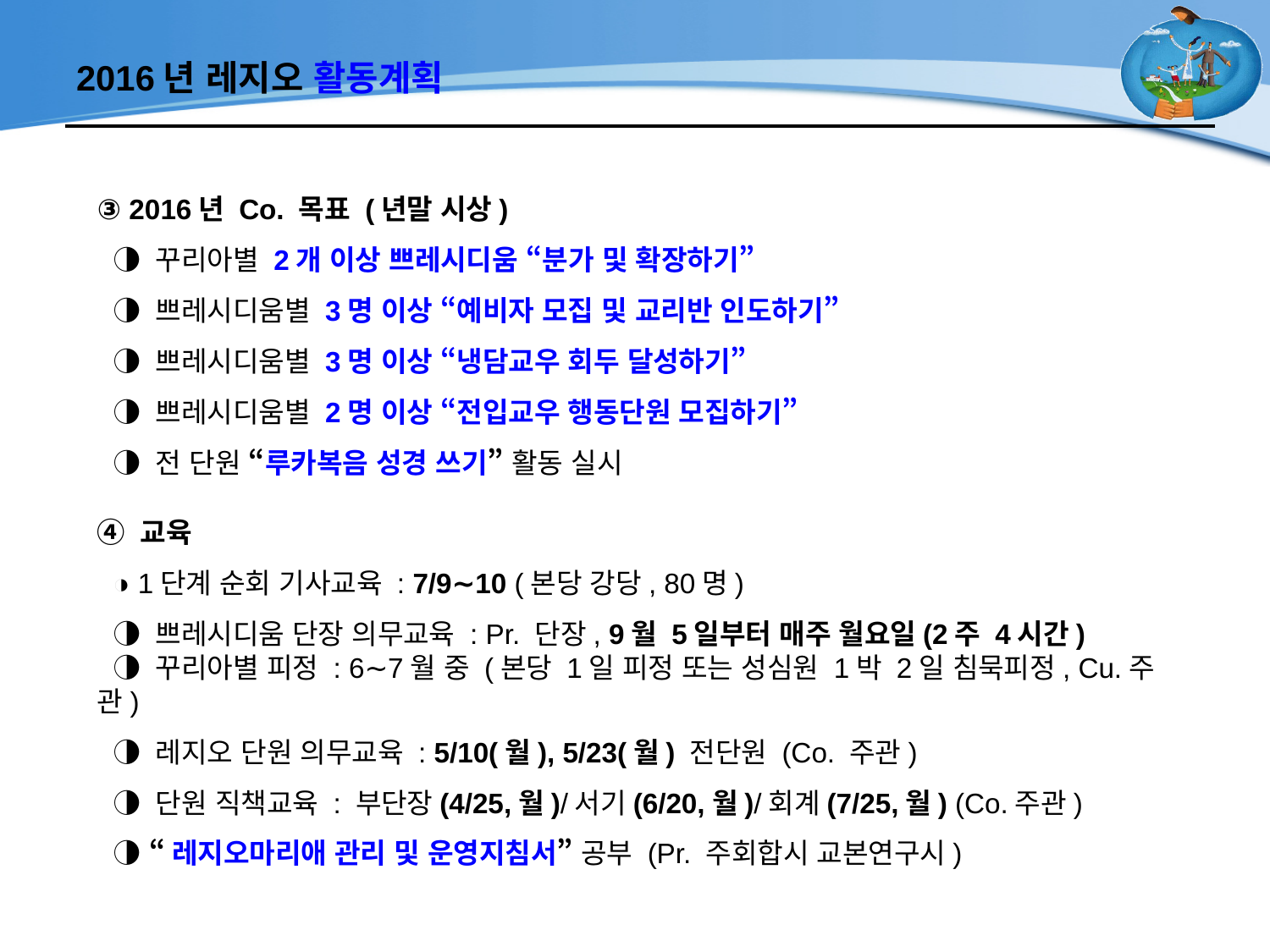

# 2016년 레지오 활동계획
③ 2016년 Co. 목표 (년말 시상)
  ◑ 꾸리아별 2개 이상 쁘레시디움 “분가 및 확장하기”
  ◑ 쁘레시디움별 3명 이상 “예비자 모집 및 교리반 인도하기”
  ◑ 쁘레시디움별 3명 이상 “냉담교우 회두 달성하기”
  ◑ 쁘레시디움별 2명 이상 “전입교우 행동단원 모집하기”
  ◑ 전 단원 “루카복음 성경 쓰기” 활동 실시

④ 교육
  ◑ 1단계 순회 기사교육 : 7/9∼10 (본당 강당, 80명)
  ◑ 쁘레시디움 단장 의무교육 : Pr. 단장, 9월 5일부터 매주 월요일(2주 4시간)
  ◑ 꾸리아별 피정 : 6∼7월 중 (본당 1일 피정 또는 성심원 1박 2일 침묵피정, Cu.주관)
  ◑ 레지오 단원 의무교육 : 5/10(월), 5/23(월) 전단원 (Co. 주관)
  ◑ 단원 직책교육 : 부단장(4/25,월)/서기(6/20,월)/회계(7/25,월) (Co.주관)
  ◑ “레지오마리애 관리 및 운영지침서” 공부 (Pr. 주회합시 교본연구시)